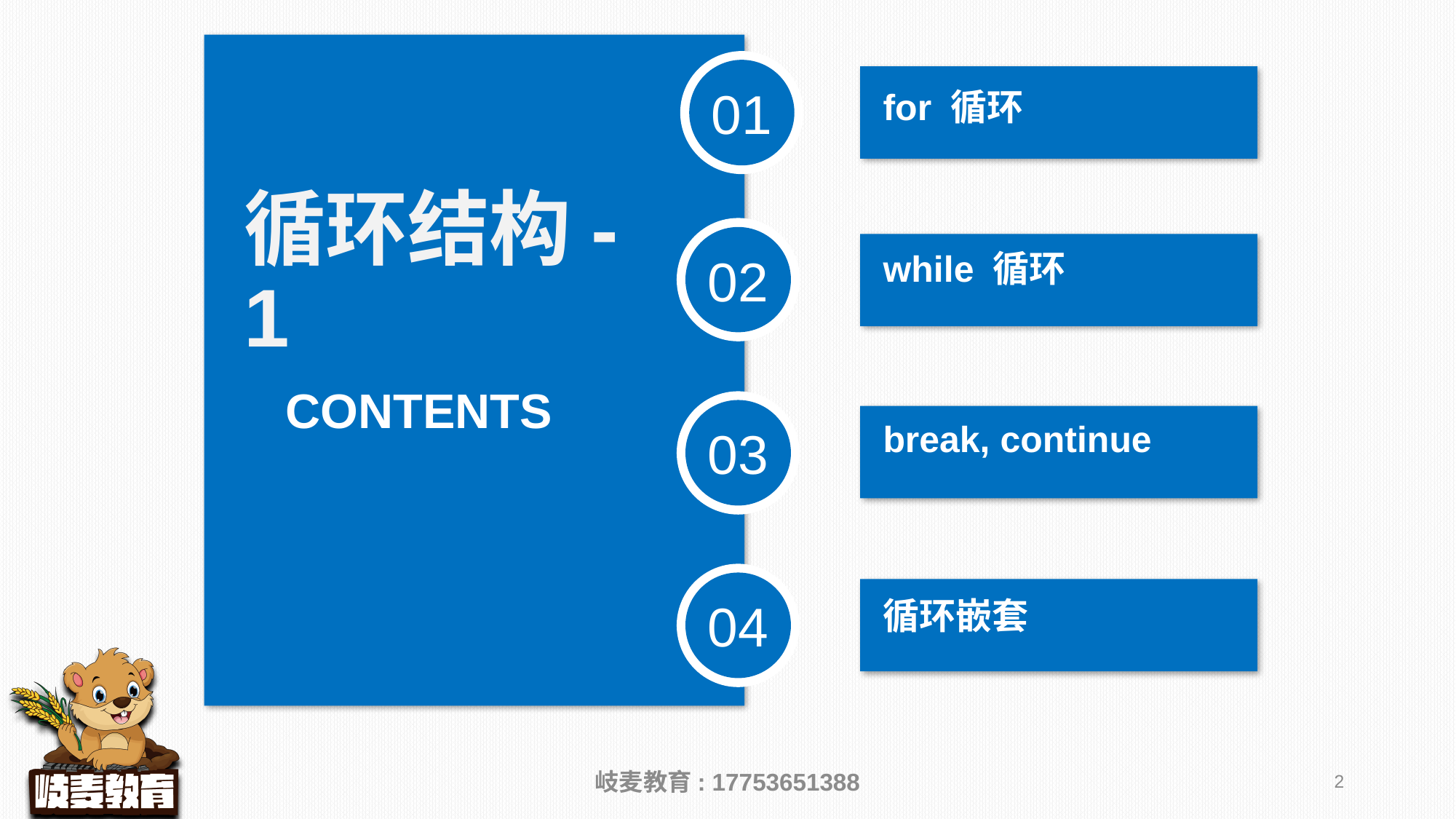

for 循环
循环结构-1
while 循环
break, continue
循环嵌套
岐麦教育: 17753651388
2